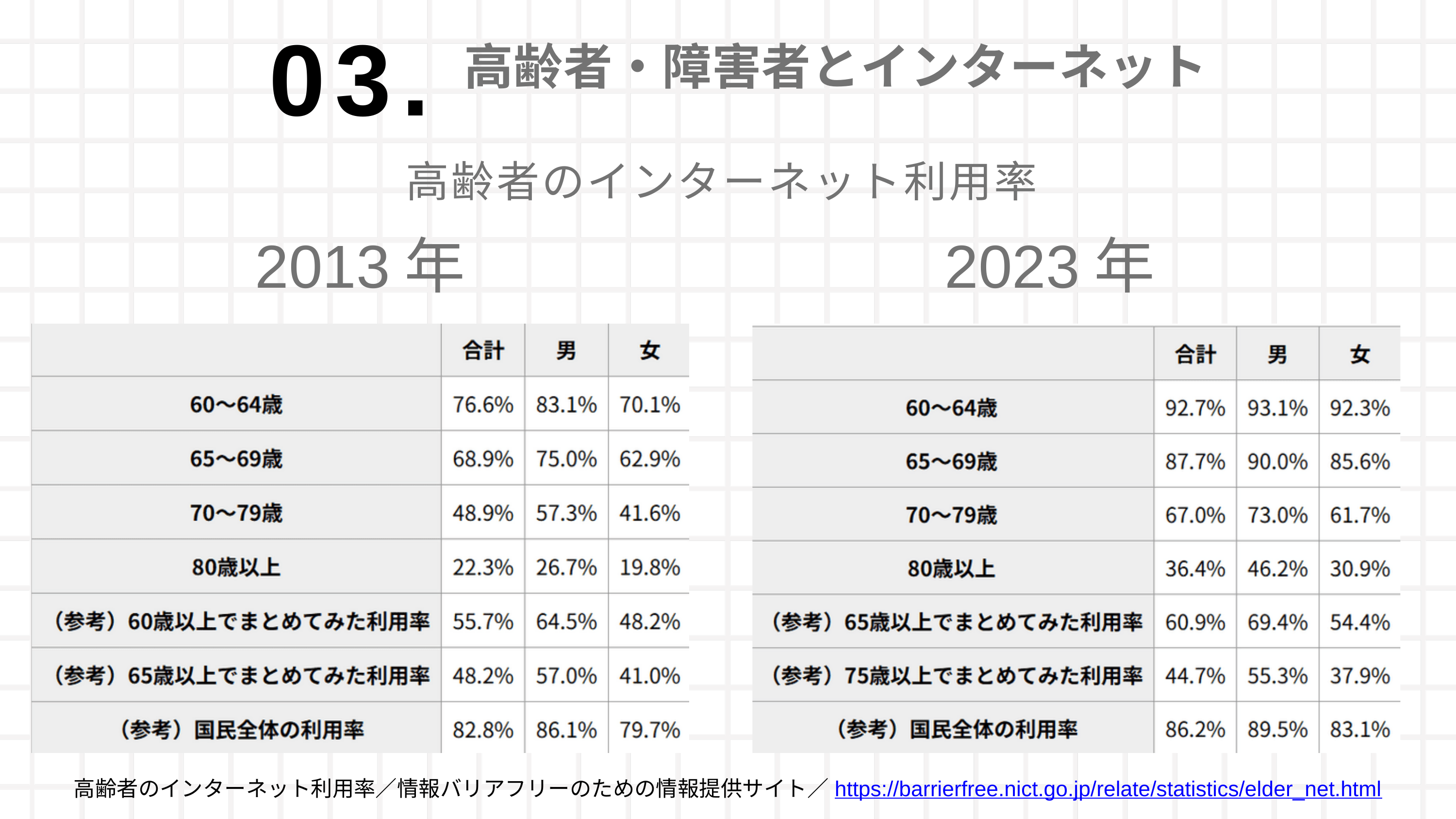

03.

高齢者・障害者とインターネット
高齢者のインターネット利用率
2013年
2023年

高齢者のインターネット利用率／情報バリアフリーのための情報提供サイト／https://barrierfree.nict.go.jp/relate/statistics/elder_net.html